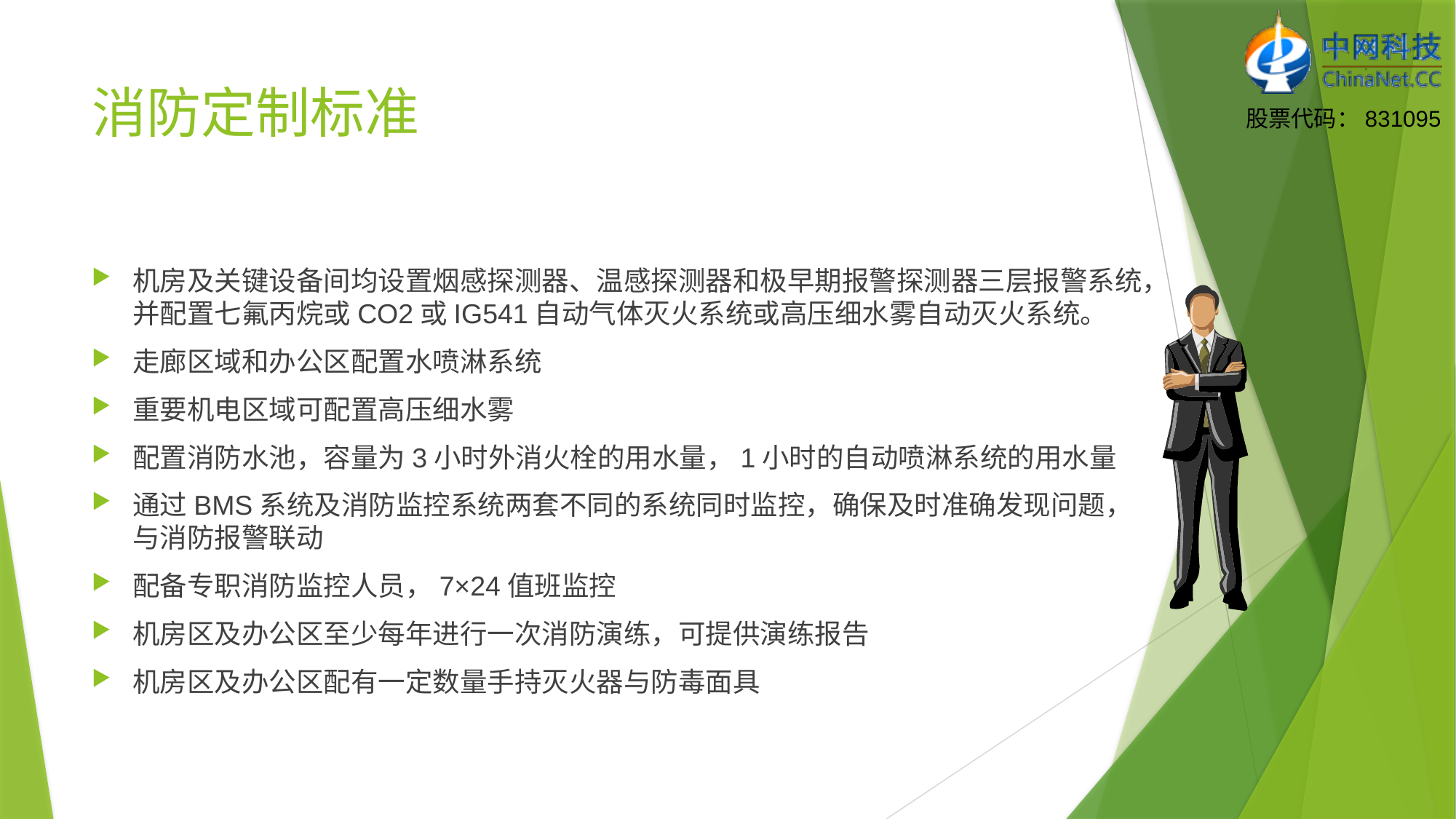

# 消防定制标准
机房及关键设备间均设置烟感探测器、温感探测器和极早期报警探测器三层报警系统，并配置七氟丙烷或CO2或IG541自动气体灭火系统或高压细水雾自动灭火系统。
走廊区域和办公区配置水喷淋系统
重要机电区域可配置高压细水雾
配置消防水池，容量为3小时外消火栓的用水量，1小时的自动喷淋系统的用水量
通过BMS系统及消防监控系统两套不同的系统同时监控，确保及时准确发现问题，与消防报警联动
配备专职消防监控人员，7×24值班监控
机房区及办公区至少每年进行一次消防演练，可提供演练报告
机房区及办公区配有一定数量手持灭火器与防毒面具